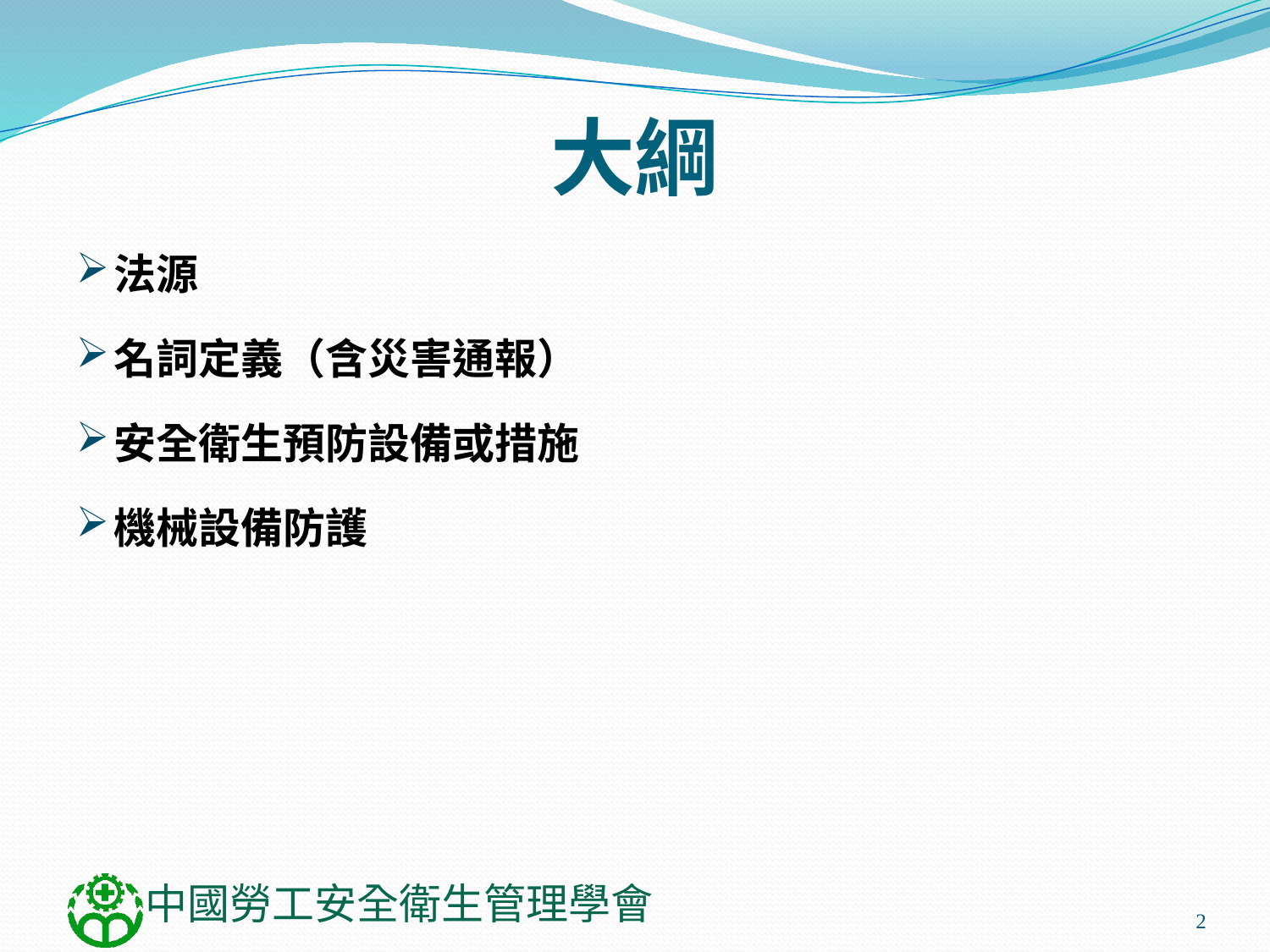

# 大綱
法源
名詞定義（含災害通報）
安全衛生預防設備或措施
機械設備防護
2